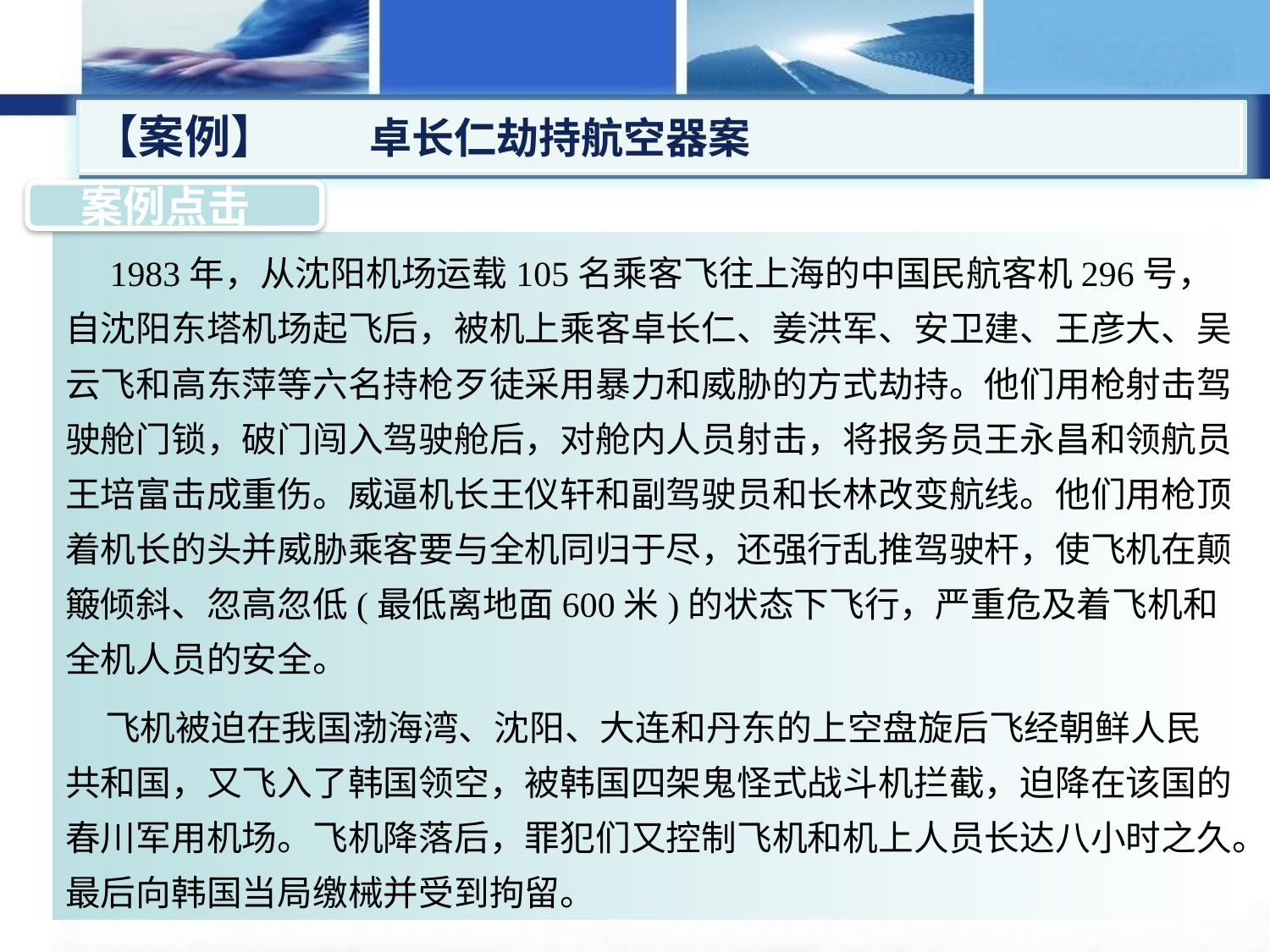

【案例】         卓长仁劫持航空器案
            案例点击
     1983年，从沈阳机场运载105名乘客飞往上海的中国民航客机296号，自沈阳东塔机场起飞后，被机上乘客卓长仁、姜洪军、安卫建、王彦大、吴云飞和高东萍等六名持枪歹徒采用暴力和威胁的方式劫持。他们用枪射击驾驶舱门锁，破门闯入驾驶舱后，对舱内人员射击，将报务员王永昌和领航员王培富击成重伤。威逼机长王仪轩和副驾驶员和长林改变航线。他们用枪顶着机长的头并威胁乘客要与全机同归于尽，还强行乱推驾驶杆，使飞机在颠簸倾斜、忽高忽低(最低离地面600米)的状态下飞行，严重危及着飞机和全机人员的安全。
    飞机被迫在我国渤海湾、沈阳、大连和丹东的上空盘旋后飞经朝鲜人民共和国，又飞入了韩国领空，被韩国四架鬼怪式战斗机拦截，迫降在该国的春川军用机场。飞机降落后，罪犯们又控制飞机和机上人员长达八小时之久。最后向韩国当局缴械并受到拘留。
14